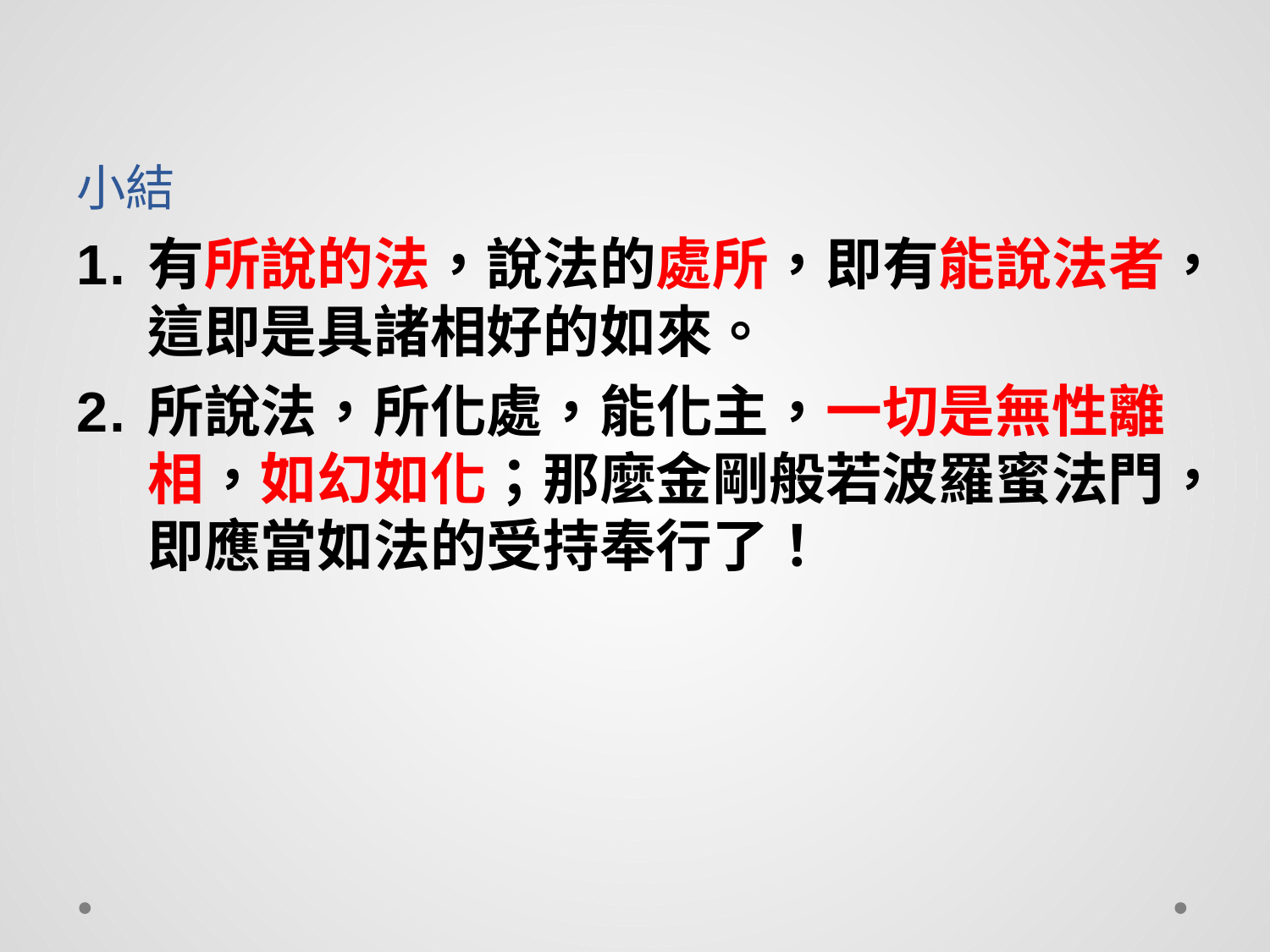

# 小結
有所說的法，說法的處所，即有能說法者，這即是具諸相好的如來。
所說法，所化處，能化主，一切是無性離相，如幻如化；那麼金剛般若波羅蜜法門，即應當如法的受持奉行了！